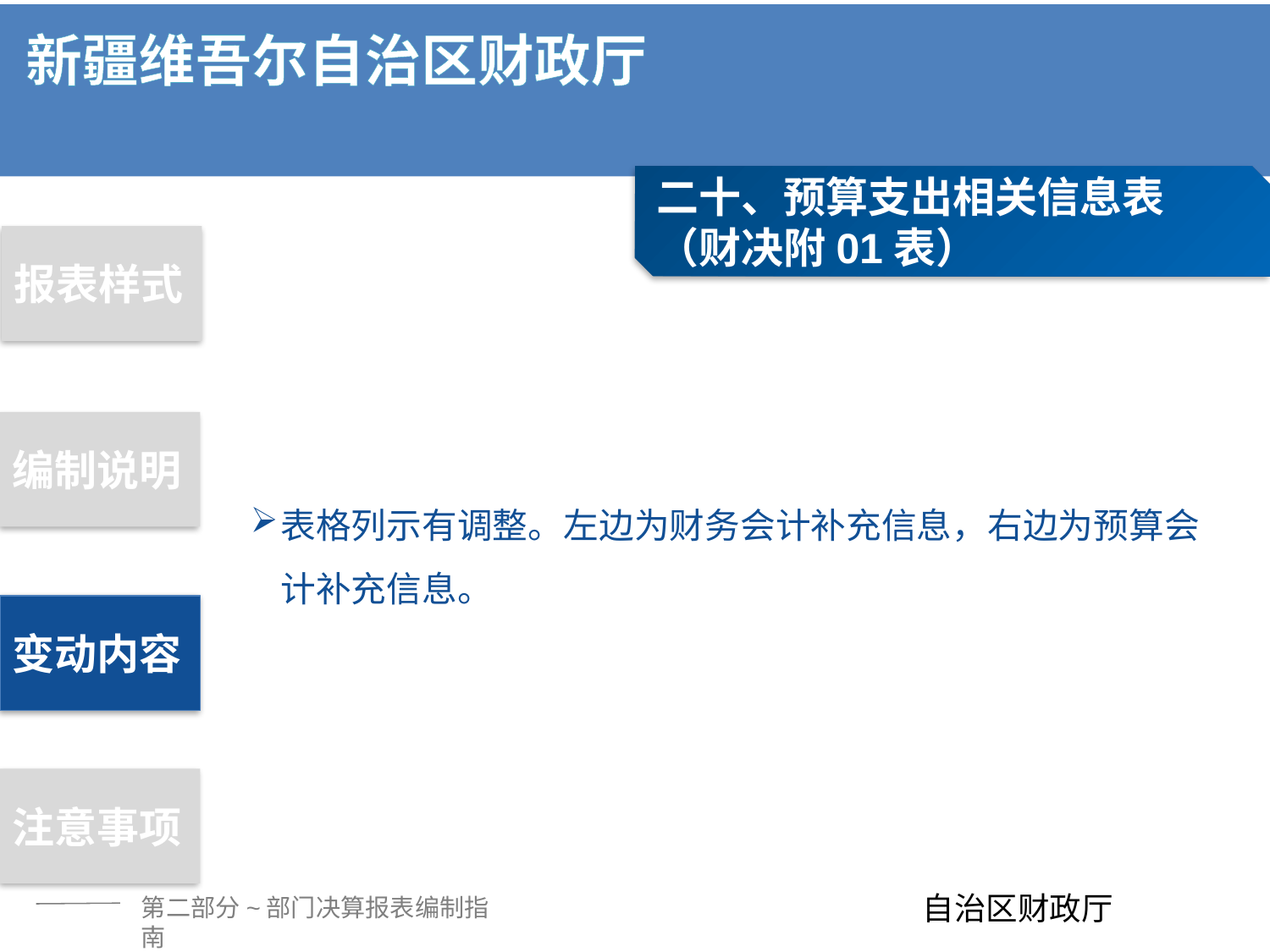

二十、预算支出相关信息表
（财决附01表）
报表样式
编制说明
变动内容
注意事项

表格列示有调整。左边为财务会计补充信息，右边为预算会计补充信息。
第二部分~部门决算报表编制指南
97